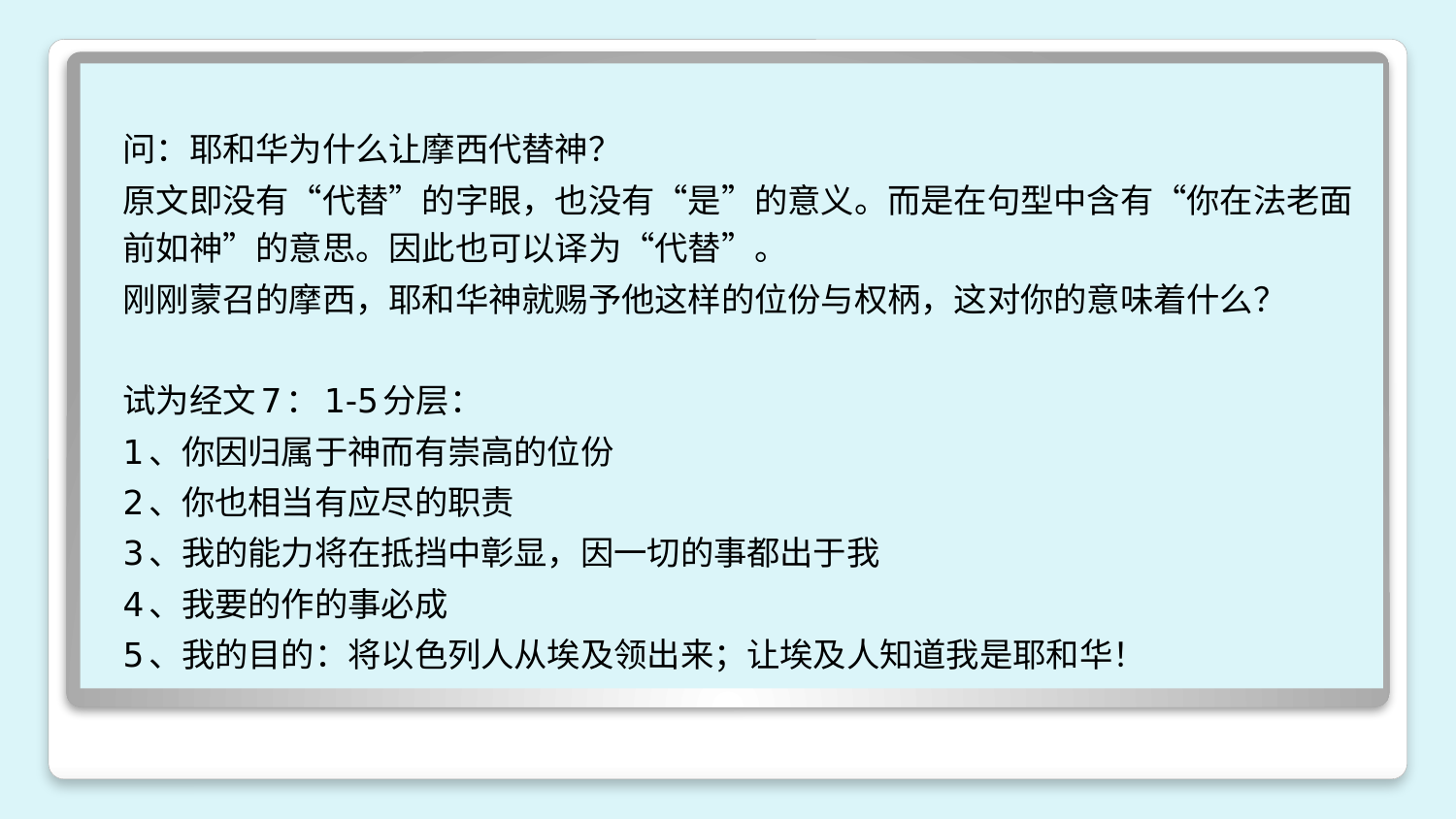

问：耶和华为什么让摩西代替神？
原文即没有“代替”的字眼，也没有“是”的意义。而是在句型中含有“你在法老面前如神”的意思。因此也可以译为“代替”。
刚刚蒙召的摩西，耶和华神就赐予他这样的位份与权柄，这对你的意味着什么？

试为经文7：1-5分层：
1、你因归属于神而有崇高的位份
2、你也相当有应尽的职责
3、我的能力将在抵挡中彰显，因一切的事都出于我
4、我要的作的事必成
5、我的目的：将以色列人从埃及领出来；让埃及人知道我是耶和华！